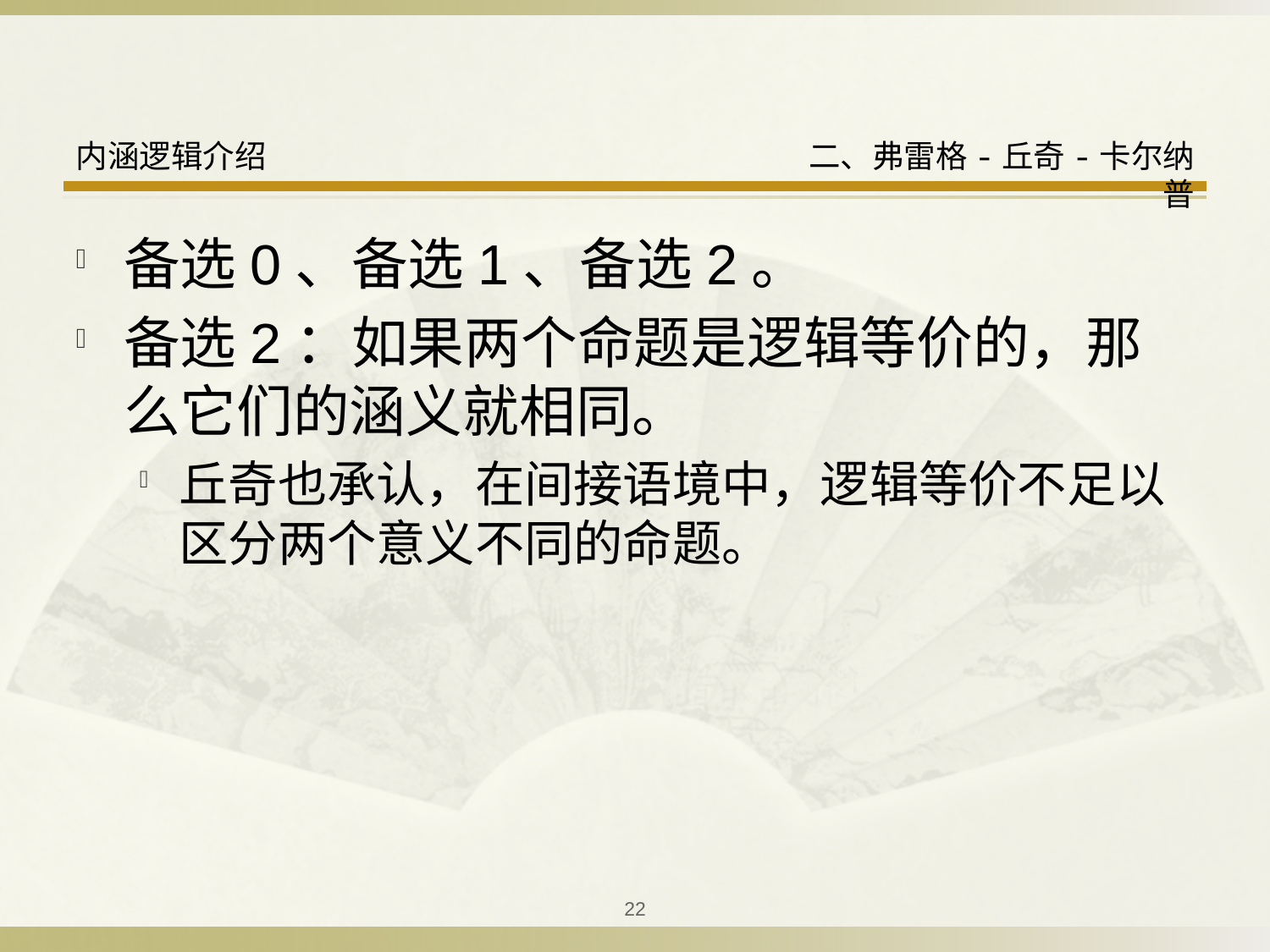

备选0、备选1、备选2。
备选2：如果两个命题是逻辑等价的，那么它们的涵义就相同。
丘奇也承认，在间接语境中，逻辑等价不足以区分两个意义不同的命题。

22